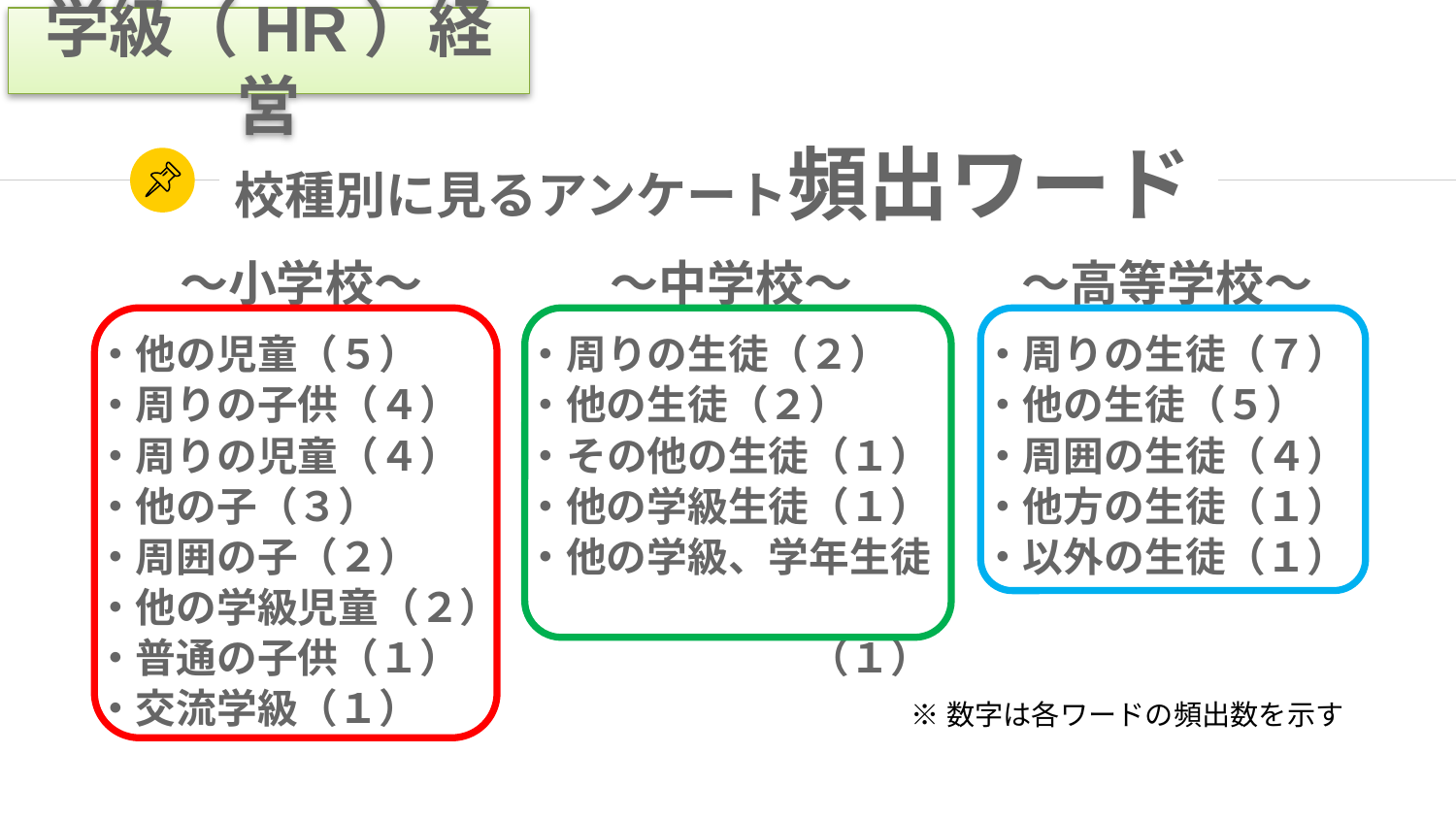

学級（HR）経営
# 校種別に見るアンケート頻出ワード

～小学校～
・他の児童（５）
・周りの子供（４）
・周りの児童（４）
・他の子（３）
・周囲の子（２）
・他の学級児童（２）
・普通の子供（１）
・交流学級（１）

～中学校～
・周りの生徒（２）
・他の生徒（２）
・その他の生徒（１）
・他の学級生徒（１）
・他の学級、学年生徒
　　　　　　　（１）

～高等学校～
・周りの生徒（７）
・他の生徒（５）
・周囲の生徒（４）
・他方の生徒（１）
・以外の生徒（１）

※数字は各ワードの頻出数を示す